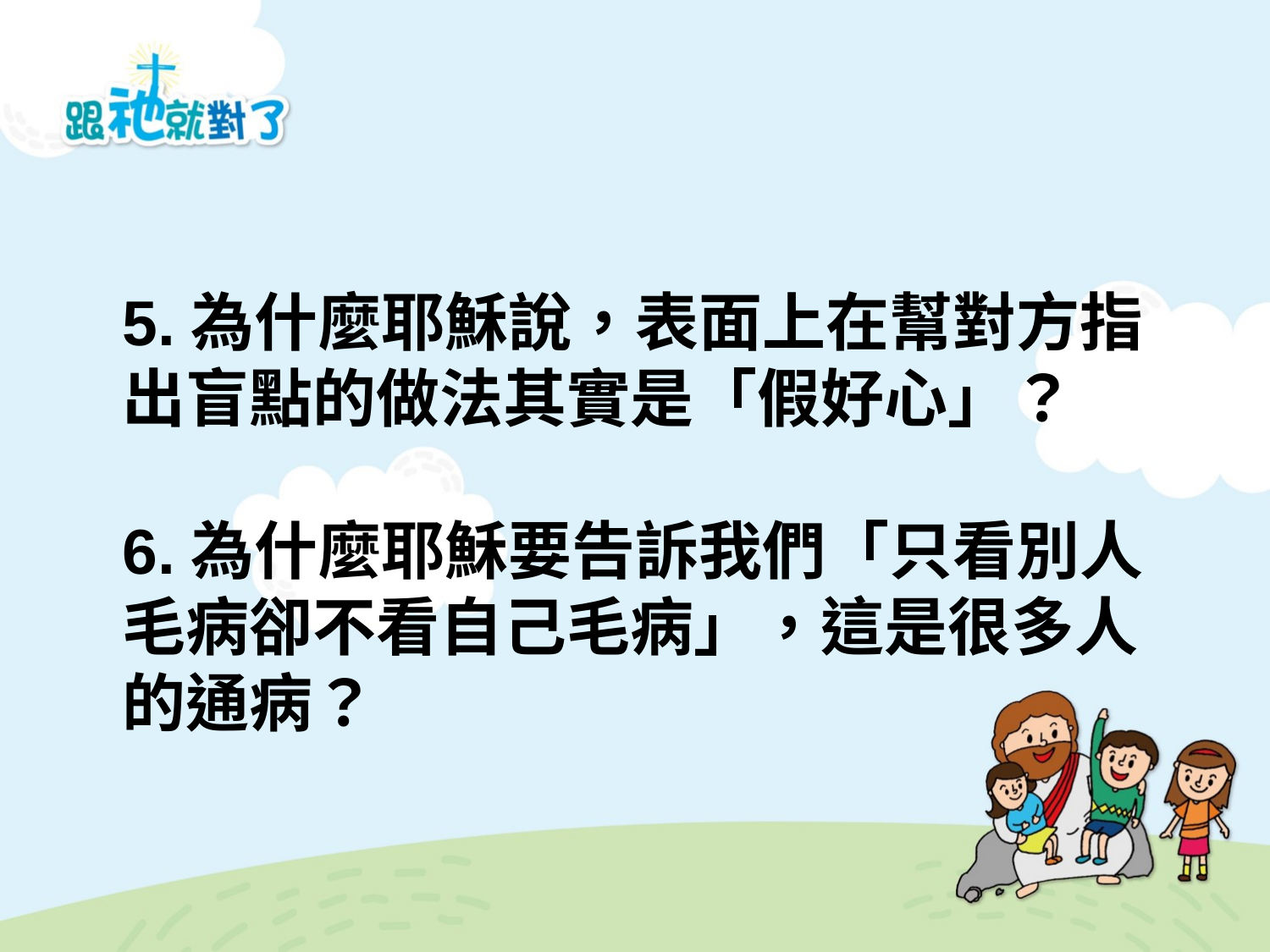

5.為什麼耶穌說，表面上在幫對方指出盲點的做法其實是「假好心」？

6.為什麼耶穌要告訴我們「只看別人毛病卻不看自己毛病」，這是很多人的通病？